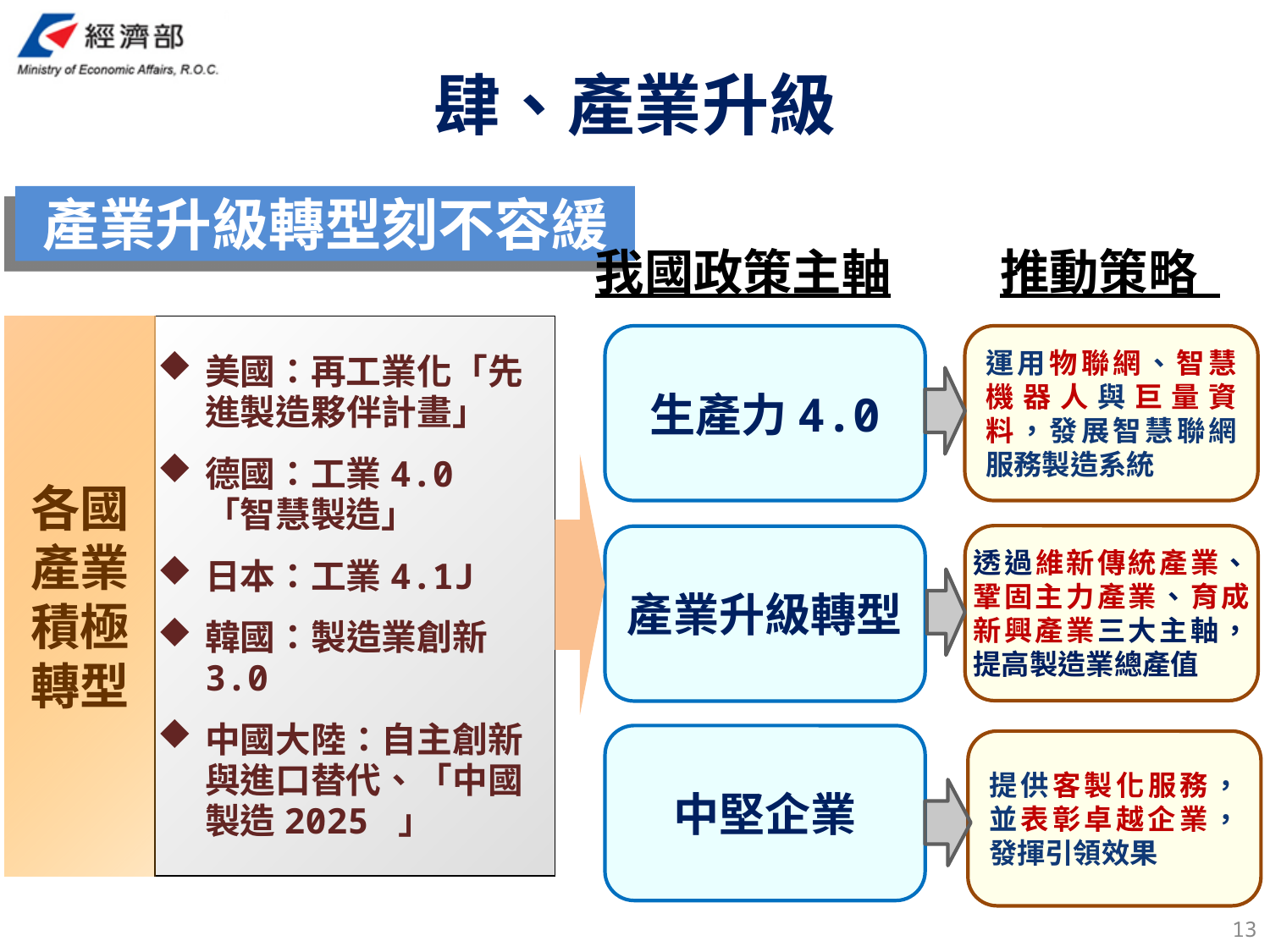

肆、產業升級
產業升級轉型刻不容緩
我國政策主軸
推動策略
各國產業
積極轉型
美國：再工業化「先進製造夥伴計畫」
德國：工業4.0 「智慧製造」
日本：工業4.1J
韓國：製造業創新3.0
中國大陸：自主創新與進口替代、「中國製造2025 」
生產力4.0
運用物聯網、智慧機器人與巨量資料，發展智慧聯網服務製造系統

透過維新傳統產業、鞏固主力產業、育成新興產業三大主軸，提高製造業總產值
產業升級轉型

中堅企業
提供客製化服務，並表彰卓越企業，發揮引領效果

13